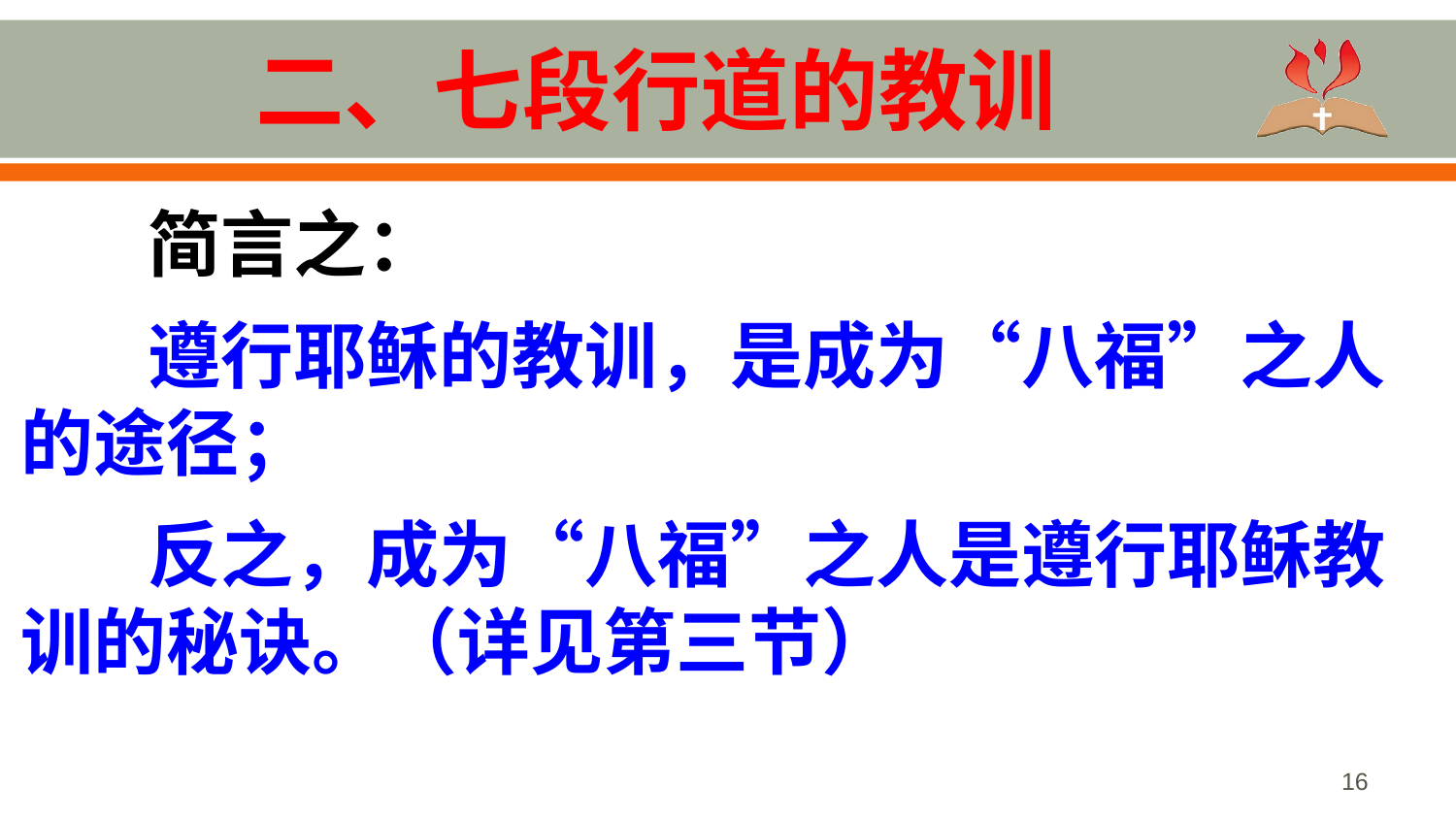

# 二、七段行道的教训
简言之：
遵行耶稣的教训，是成为“八福”之人的途径；
反之，成为“八福”之人是遵行耶稣教训的秘诀。（详见第三节）

16